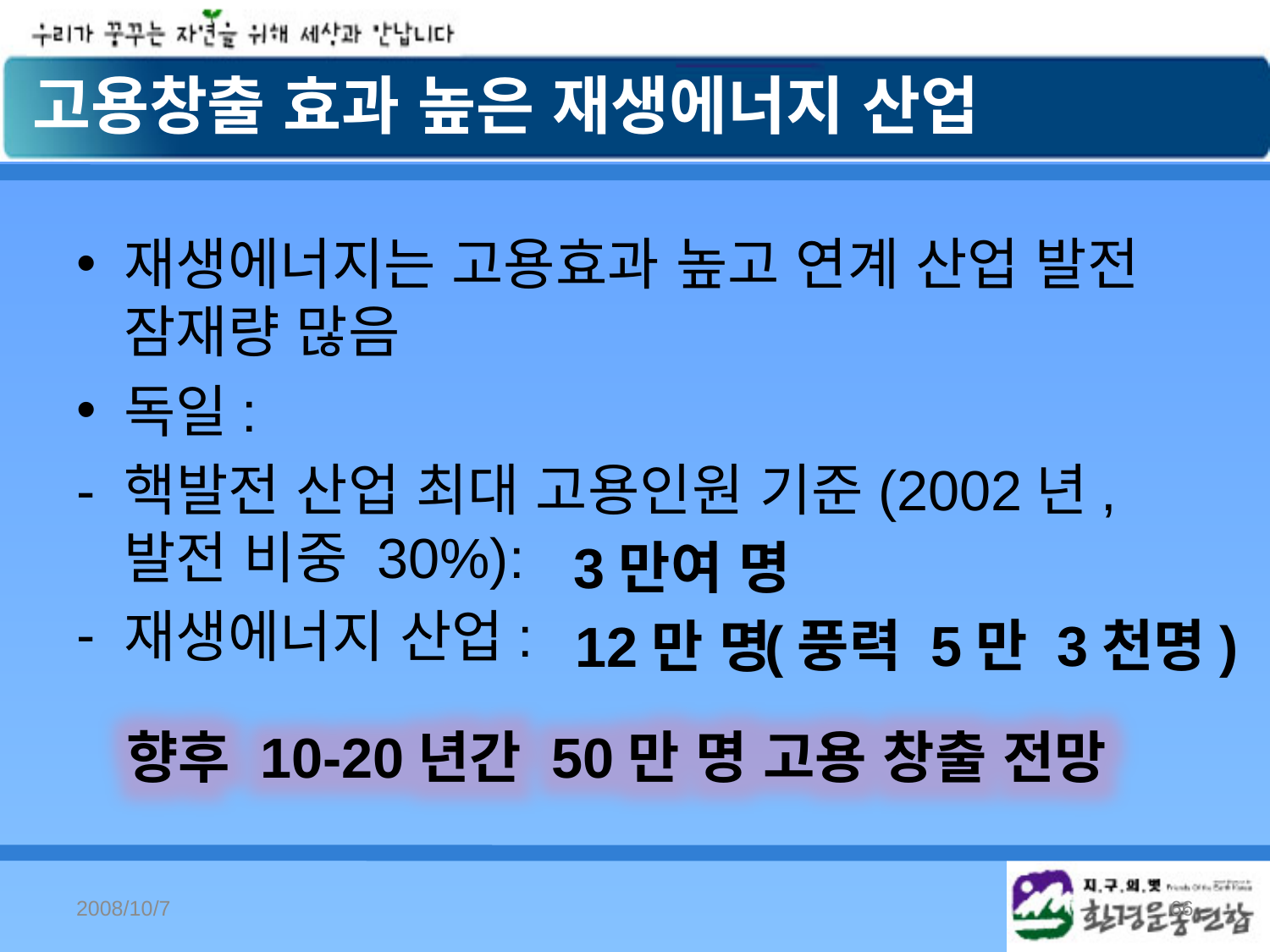

고용창출 효과 높은 재생에너지 산업
재생에너지는 고용효과 높고 연계 산업 발전 잠재량 많음
독일:
- 핵발전 산업 최대 고용인원 기준(2002년, 발전 비중 30%):
재생에너지 산업:

3만여 명
(풍력 5만 3천명)
12만 명

향후 10-20년간 50만 명 고용 창출 전망
2008/10/7
66